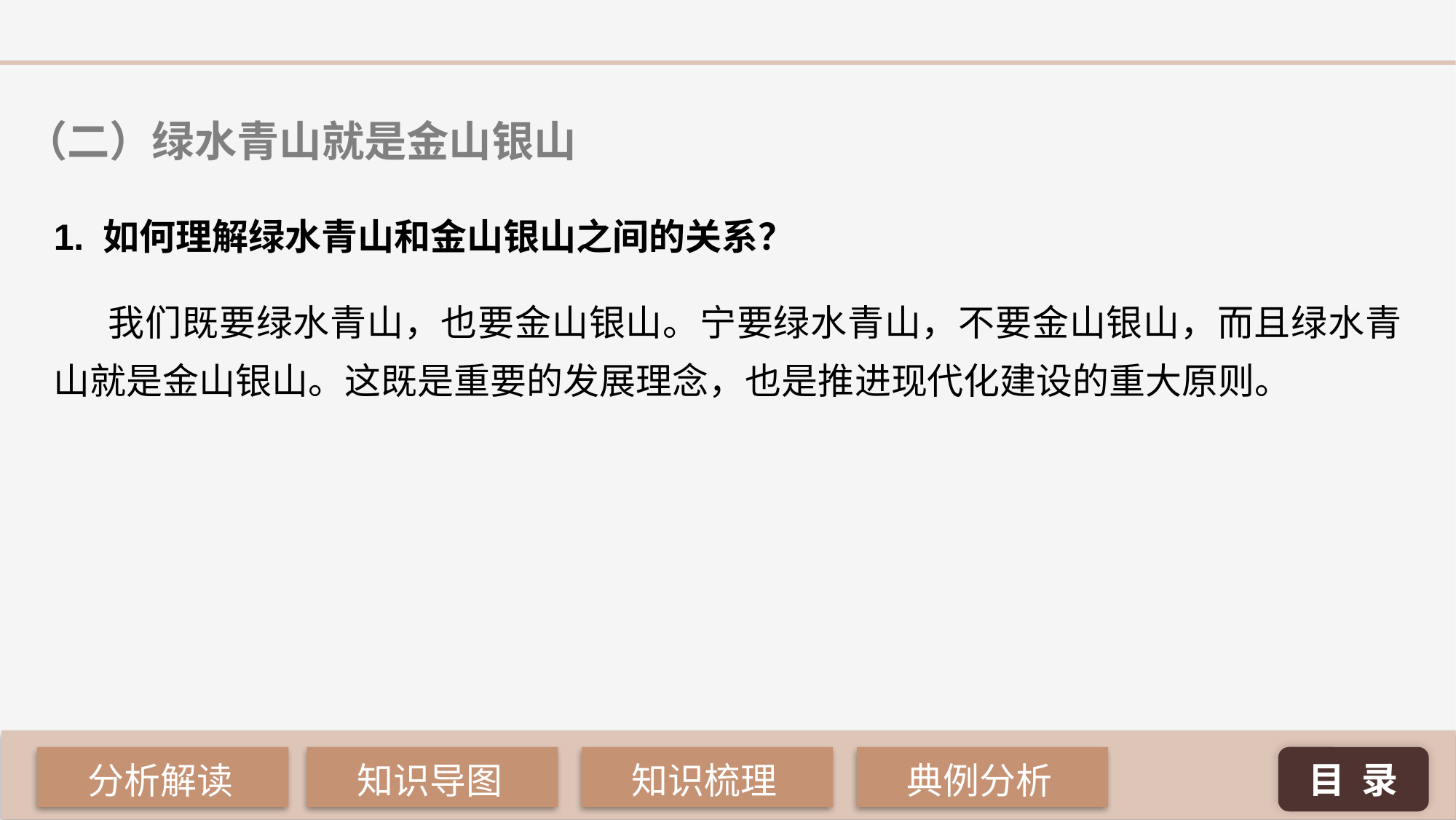

（二）绿水青山就是金山银山
1. 如何理解绿水青山和金山银山之间的关系？
我们既要绿水青山，也要金山银山。宁要绿水青山，不要金山银山，而且绿水青山就是金山银山。这既是重要的发展理念，也是推进现代化建设的重大原则。